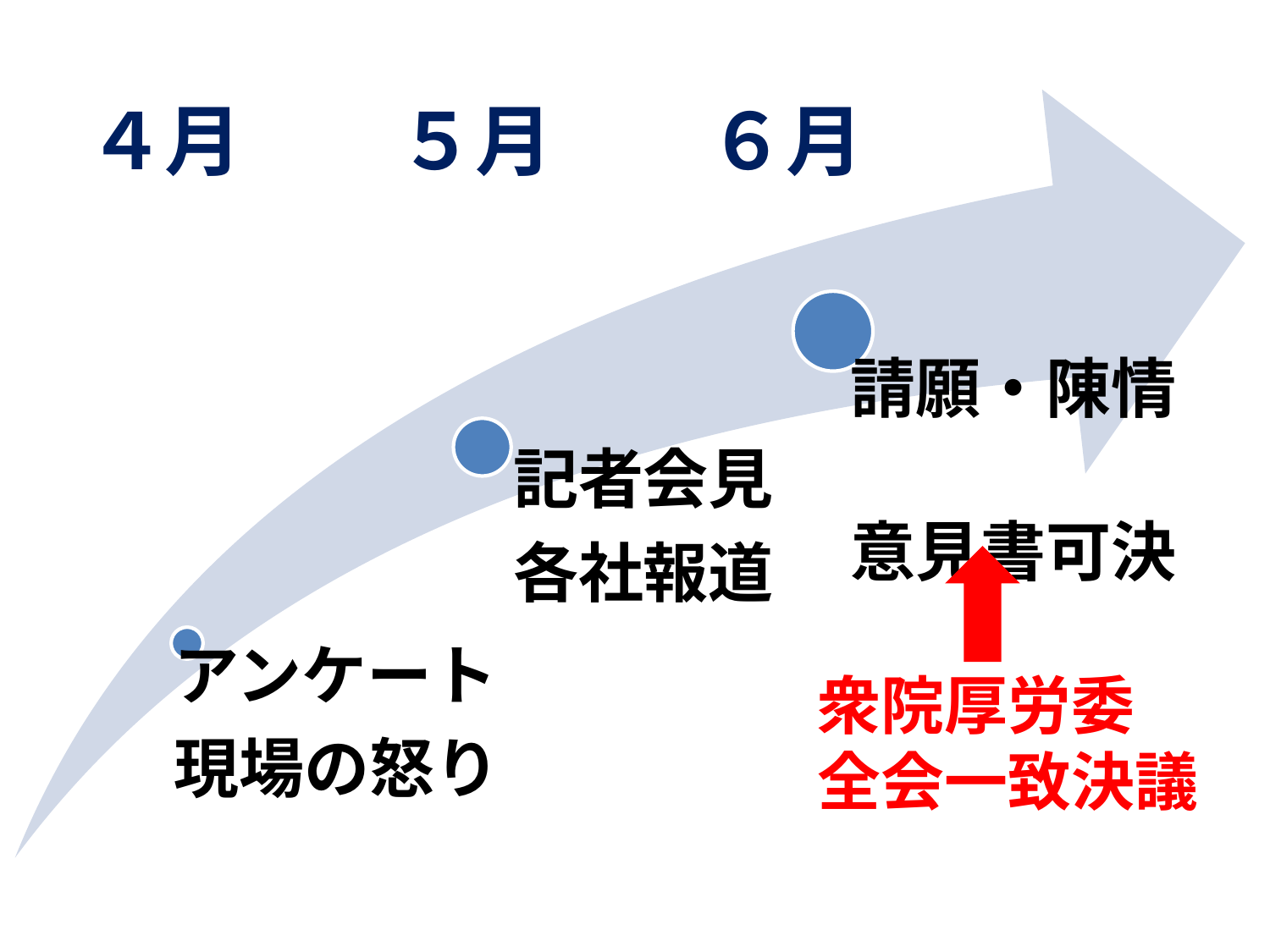

アンケート
現場の怒り
記者会見
各社報道
請願・陳情
意見書可決
４月　　５月　　６月

衆院厚労委
全会一致決議